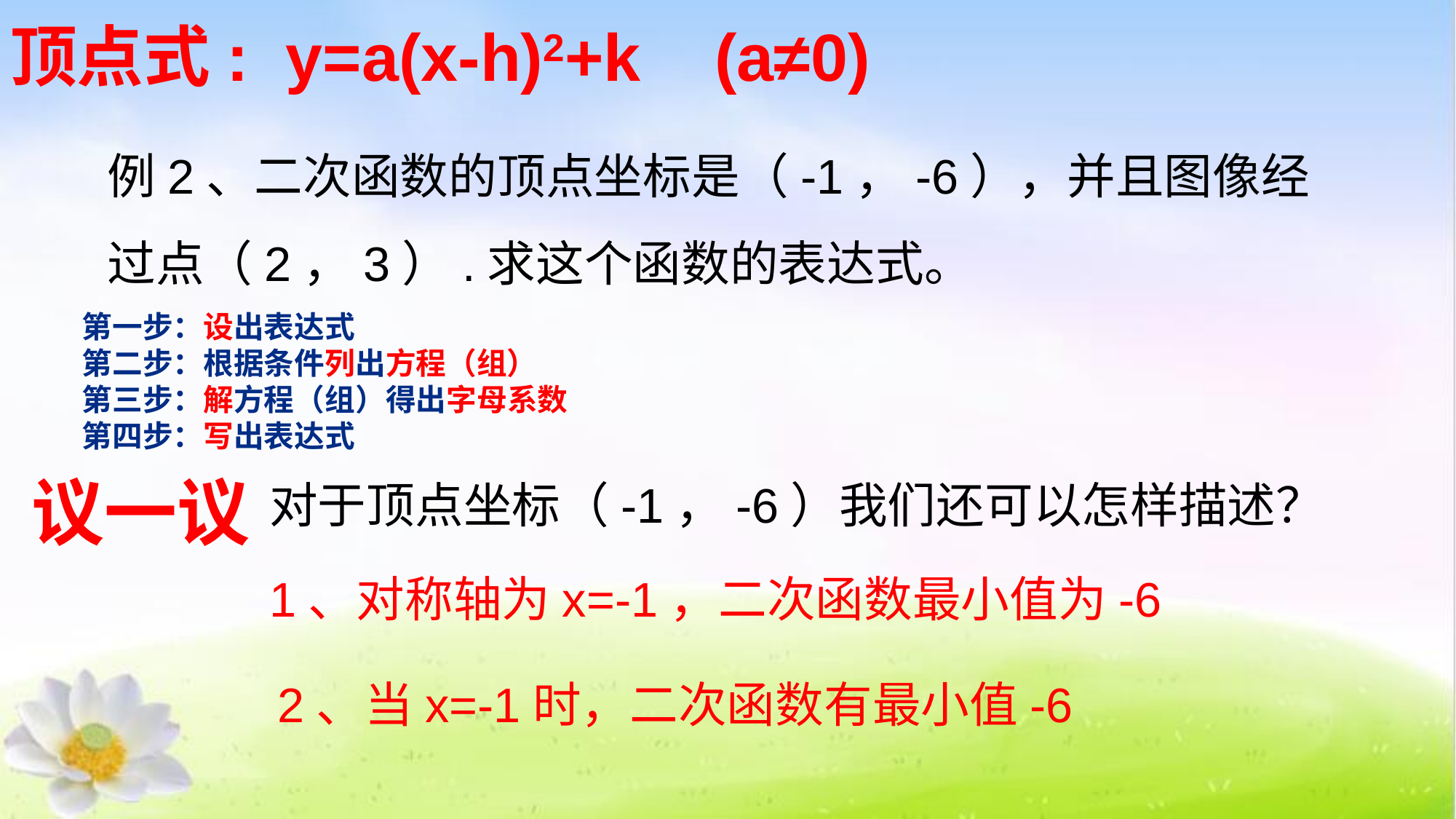

顶点式:  y=a(x-h)2+k    (a≠0)

例2、二次函数的顶点坐标是（-1，-6），并且图像经过点（2，3）.求这个函数的表达式。
第一步：设出表达式
第二步：根据条件列出方程（组）
第三步：解方程（组）得出字母系数
第四步：写出表达式
议一议
对于顶点坐标（-1，-6）我们还可以怎样描述？
1、对称轴为x=-1，二次函数最小值为-6
2、当x=-1时，二次函数有最小值-6